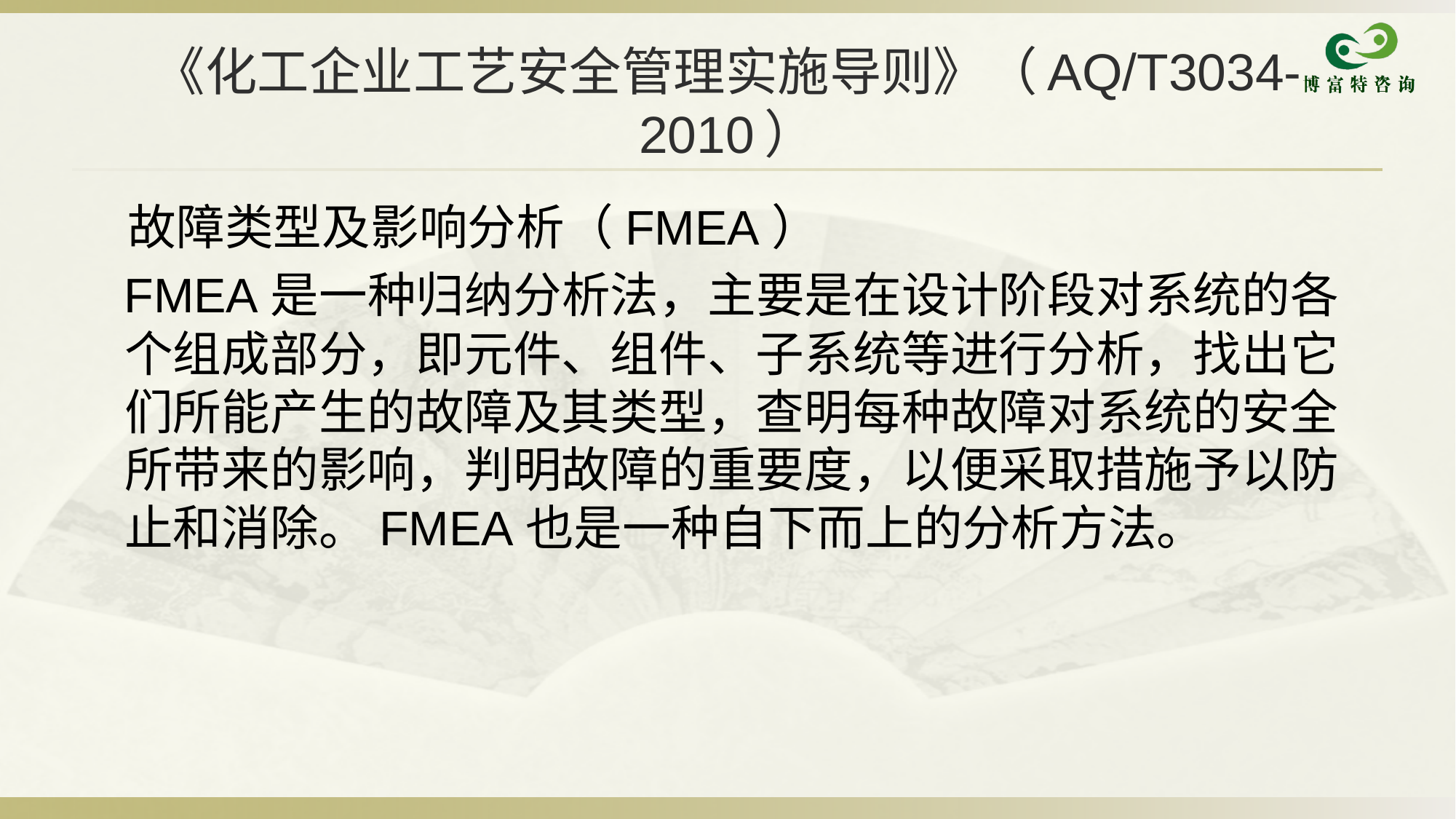

# 《化工企业工艺安全管理实施导则》（AQ/T3034-2010）
   故障类型及影响分析（FMEA）
   FMEA是一种归纳分析法，主要是在设计阶段对系统的各个组成部分，即元件、组件、子系统等进行分析，找出它们所能产生的故障及其类型，查明每种故障对系统的安全所带来的影响，判明故障的重要度，以便采取措施予以防止和消除。FMEA也是一种自下而上的分析方法。